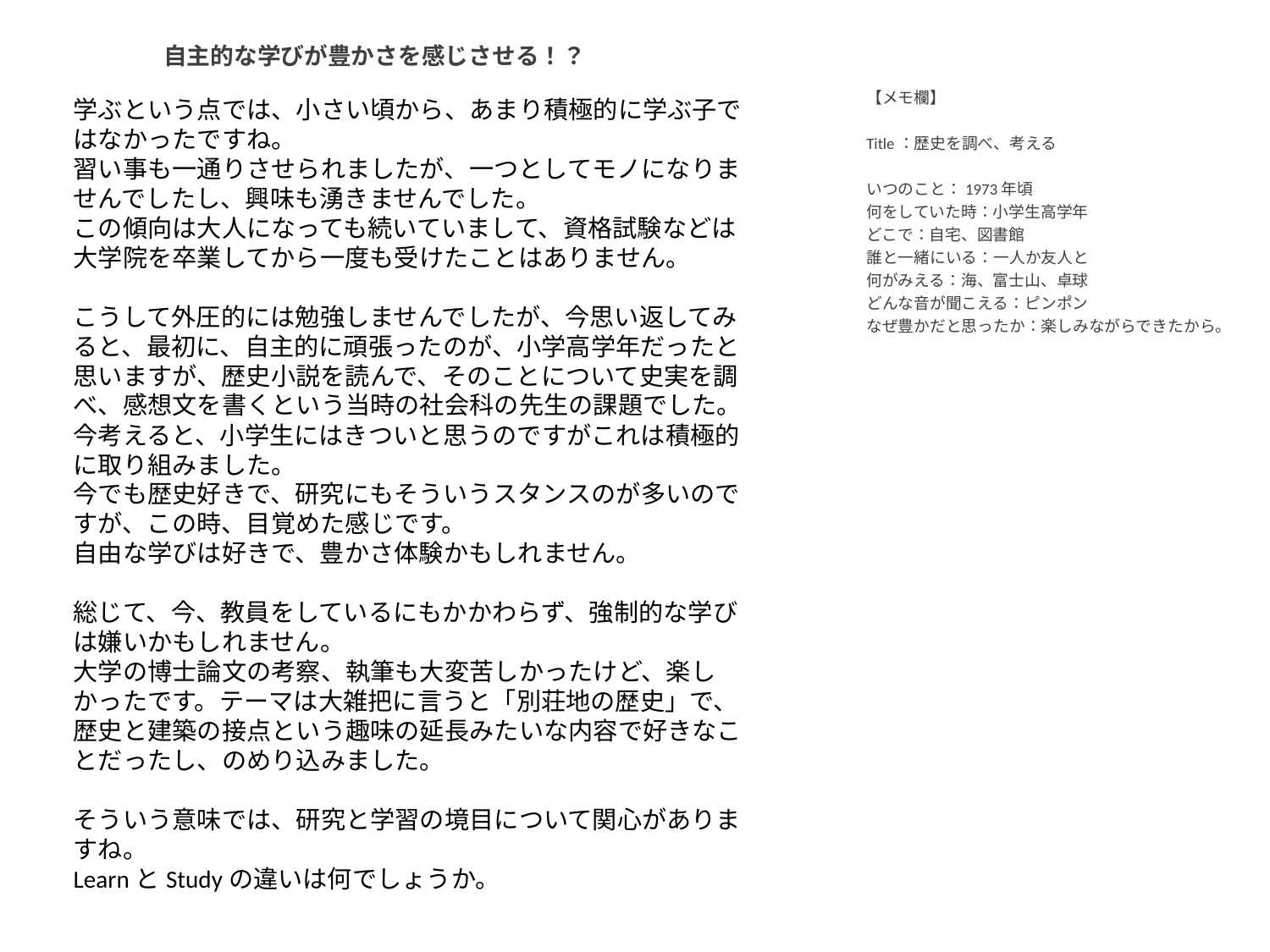

自主的な学びが豊かさを感じさせる！？
【メモ欄】

Title：歴史を調べ、考える

いつのこと：1973年頃
何をしていた時：小学生高学年
どこで：自宅、図書館
誰と一緒にいる：一人か友人と
何がみえる：海、富士山、卓球
どんな音が聞こえる：ピンポン
なぜ豊かだと思ったか：楽しみながらできたから。
学ぶという点では、小さい頃から、あまり積極的に学ぶ子ではなかったですね。
習い事も一通りさせられましたが、一つとしてモノになりませんでしたし、興味も湧きませんでした。
この傾向は大人になっても続いていまして、資格試験などは大学院を卒業してから一度も受けたことはありません。
こうして外圧的には勉強しませんでしたが、今思い返してみると、最初に、自主的に頑張ったのが、小学高学年だったと思いますが、歴史小説を読んで、そのことについて史実を調べ、感想文を書くという当時の社会科の先生の課題でした。
今考えると、小学生にはきついと思うのですがこれは積極的に取り組みました。
今でも歴史好きで、研究にもそういうスタンスのが多いのですが、この時、目覚めた感じです。
自由な学びは好きで、豊かさ体験かもしれません。
総じて、今、教員をしているにもかかわらず、強制的な学びは嫌いかもしれません。
大学の博士論文の考察、執筆も大変苦しかったけど、楽しかったです。テーマは大雑把に言うと「別荘地の歴史」で、歴史と建築の接点という趣味の延長みたいな内容で好きなことだったし、のめり込みました。

そういう意味では、研究と学習の境目について関心がありますね。
LearnとStudyの違いは何でしょうか。
#